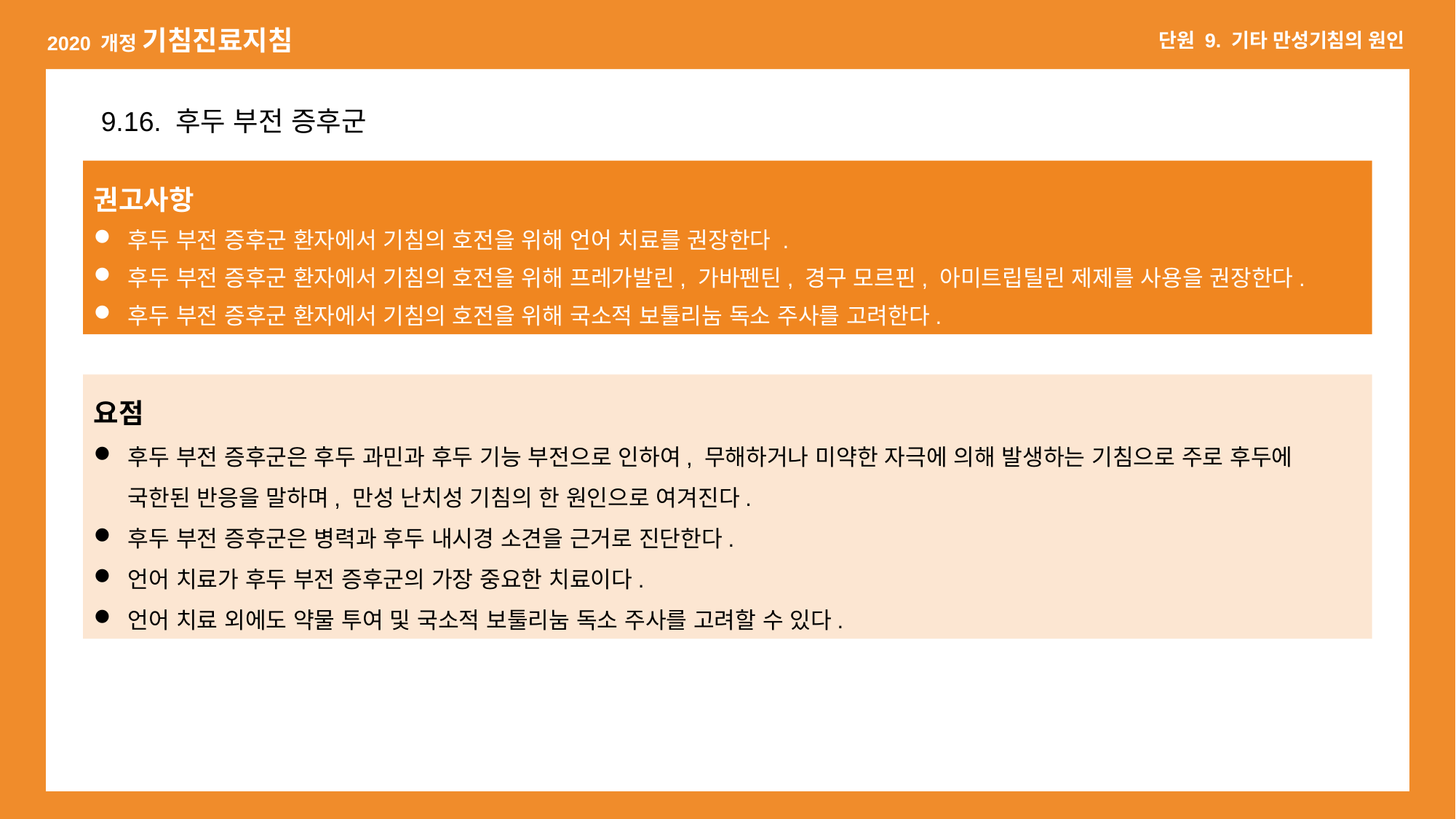

9.16. 후두 부전 증후군
권고사항
후두 부전 증후군 환자에서 기침의 호전을 위해 언어 치료를 권장한다 .
후두 부전 증후군 환자에서 기침의 호전을 위해 프레가발린, 가바펜틴, 경구 모르핀, 아미트립틸린 제제를 사용을 권장한다.
후두 부전 증후군 환자에서 기침의 호전을 위해 국소적 보툴리눔 독소 주사를 고려한다.
요점
후두 부전 증후군은 후두 과민과 후두 기능 부전으로 인하여, 무해하거나 미약한 자극에 의해 발생하는 기침으로 주로 후두에 국한된 반응을 말하며, 만성 난치성 기침의 한 원인으로 여겨진다.
후두 부전 증후군은 병력과 후두 내시경 소견을 근거로 진단한다.
언어 치료가 후두 부전 증후군의 가장 중요한 치료이다.
언어 치료 외에도 약물 투여 및 국소적 보툴리눔 독소 주사를 고려할 수 있다.